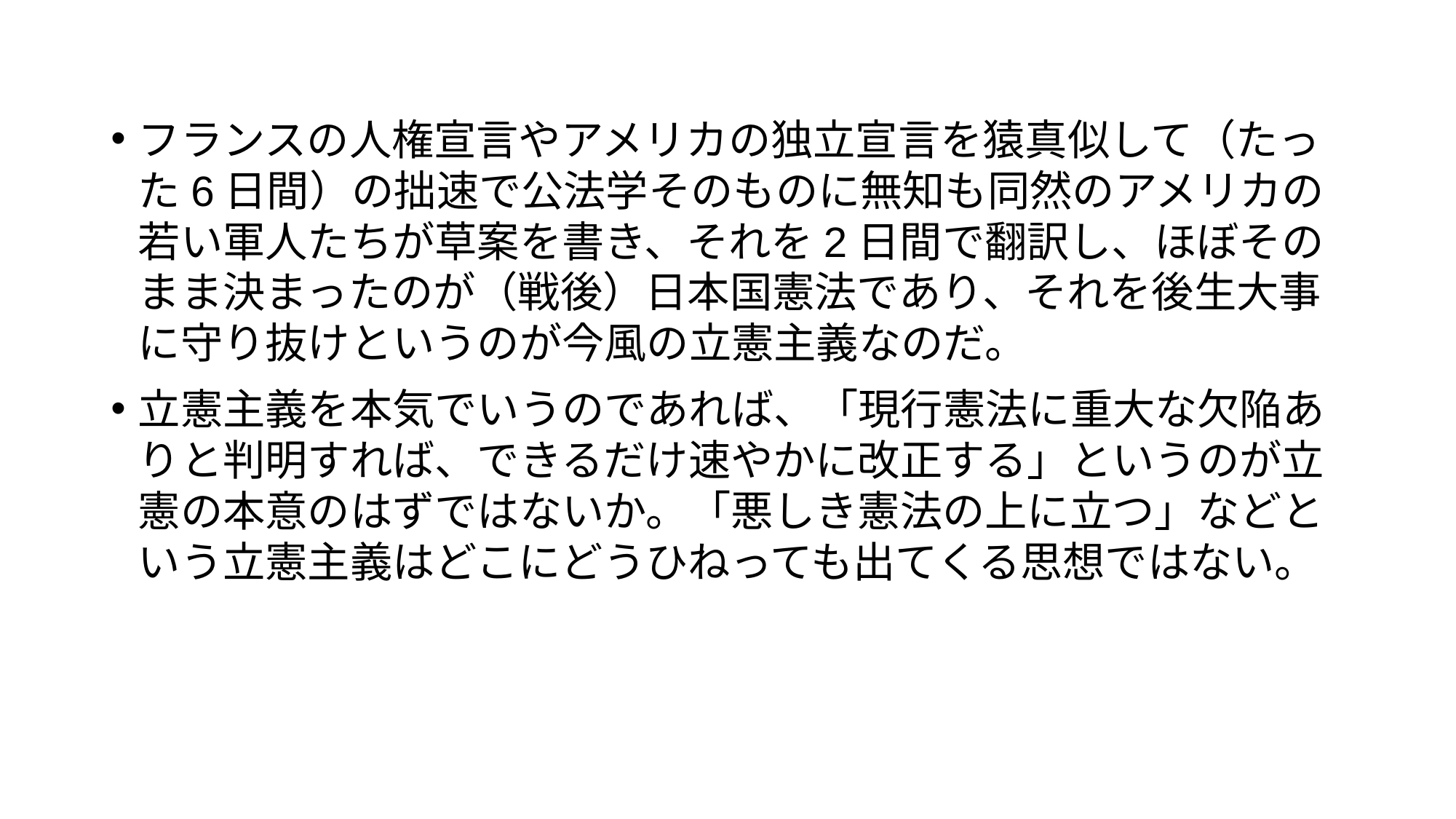

フランスの人権宣言やアメリカの独立宣言を猿真似して（たった6日間）の拙速で公法学そのものに無知も同然のアメリカの若い軍人たちが草案を書き、それを2日間で翻訳し、ほぼそのまま決まったのが（戦後）日本国憲法であり、それを後生大事に守り抜けというのが今風の立憲主義なのだ。
立憲主義を本気でいうのであれば、「現行憲法に重大な欠陥ありと判明すれば、できるだけ速やかに改正する」というのが立憲の本意のはずではないか。「悪しき憲法の上に立つ」などという立憲主義はどこにどうひねっても出てくる思想ではない。